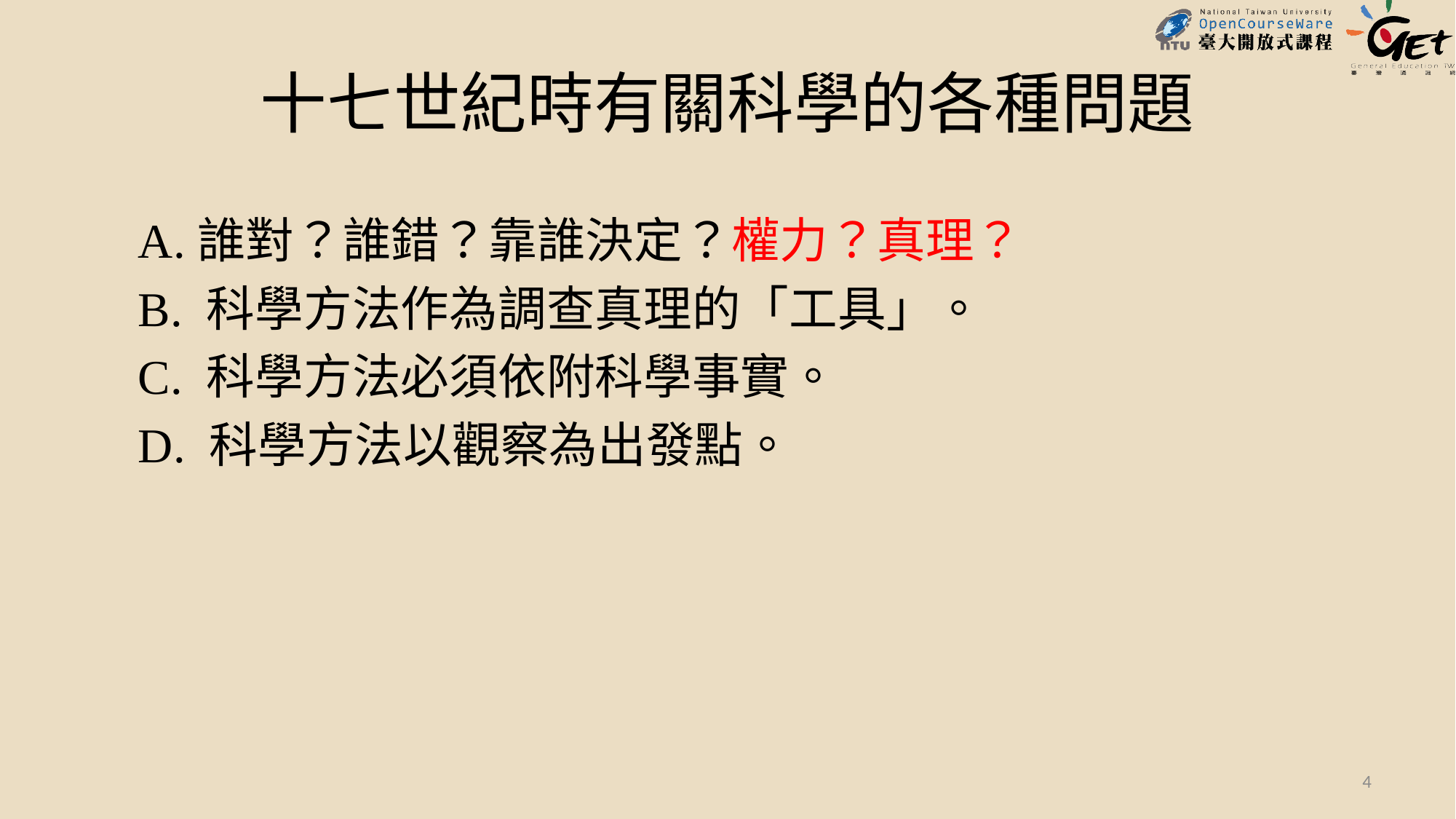

# 十七世紀時有關科學的各種問題
A.誰對？誰錯？靠誰決定？權力？真理？
B. 科學方法作為調查真理的「工具」。
C. 科學方法必須依附科學事實。
D. 科學方法以觀察為出發點。
4